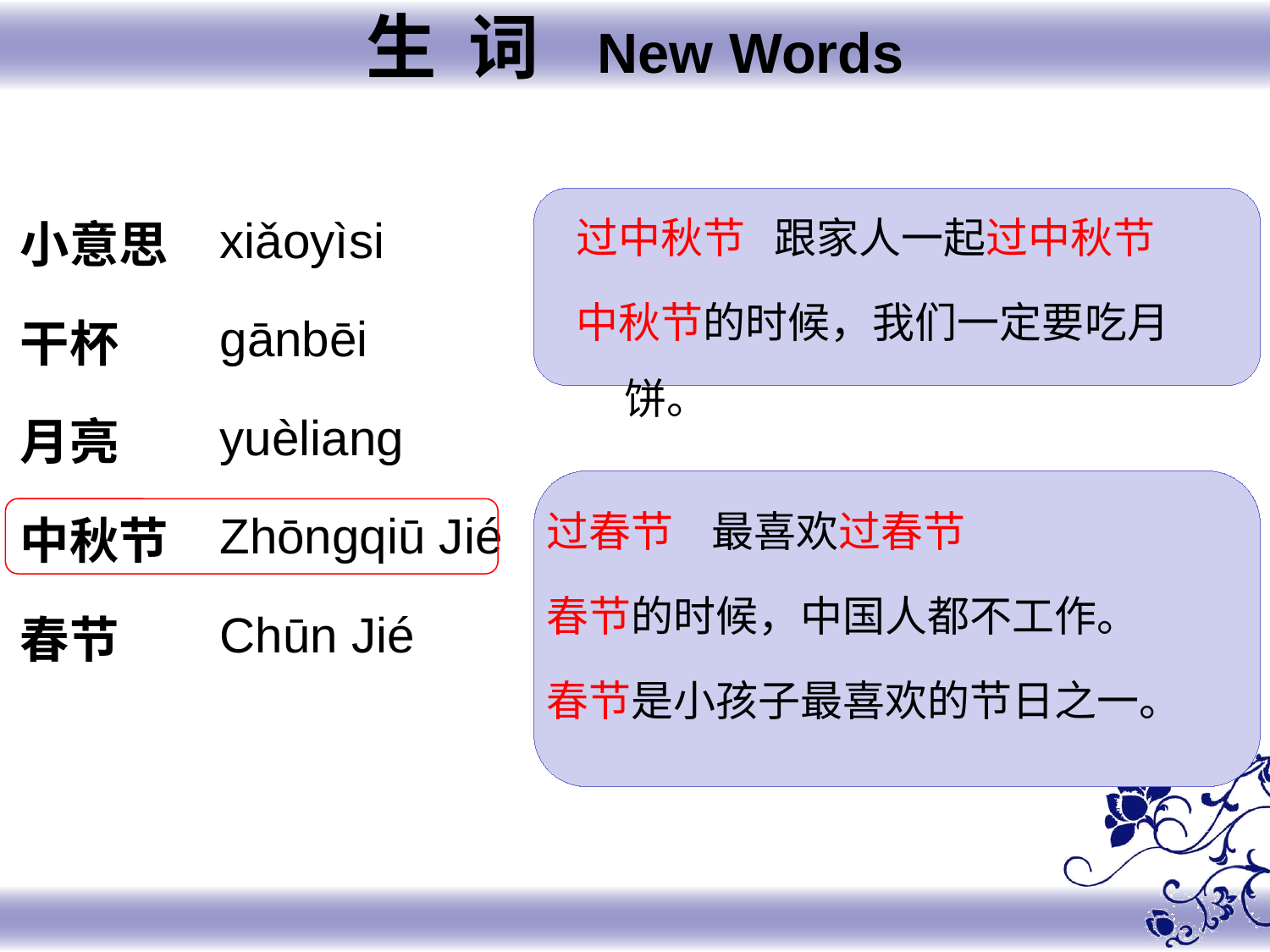

生  词   New Words
xiǎoyìsi
gānbēi
yuèliang
Zhōngqiū Jié
Chūn Jié

小意思
干杯
月亮
中秋节
春节
过中秋节   跟家人一起过中秋节
中秋节的时候，我们一定要吃月饼。

过春节    最喜欢过春节
春节的时候，中国人都不工作。
春节是小孩子最喜欢的节日之一。